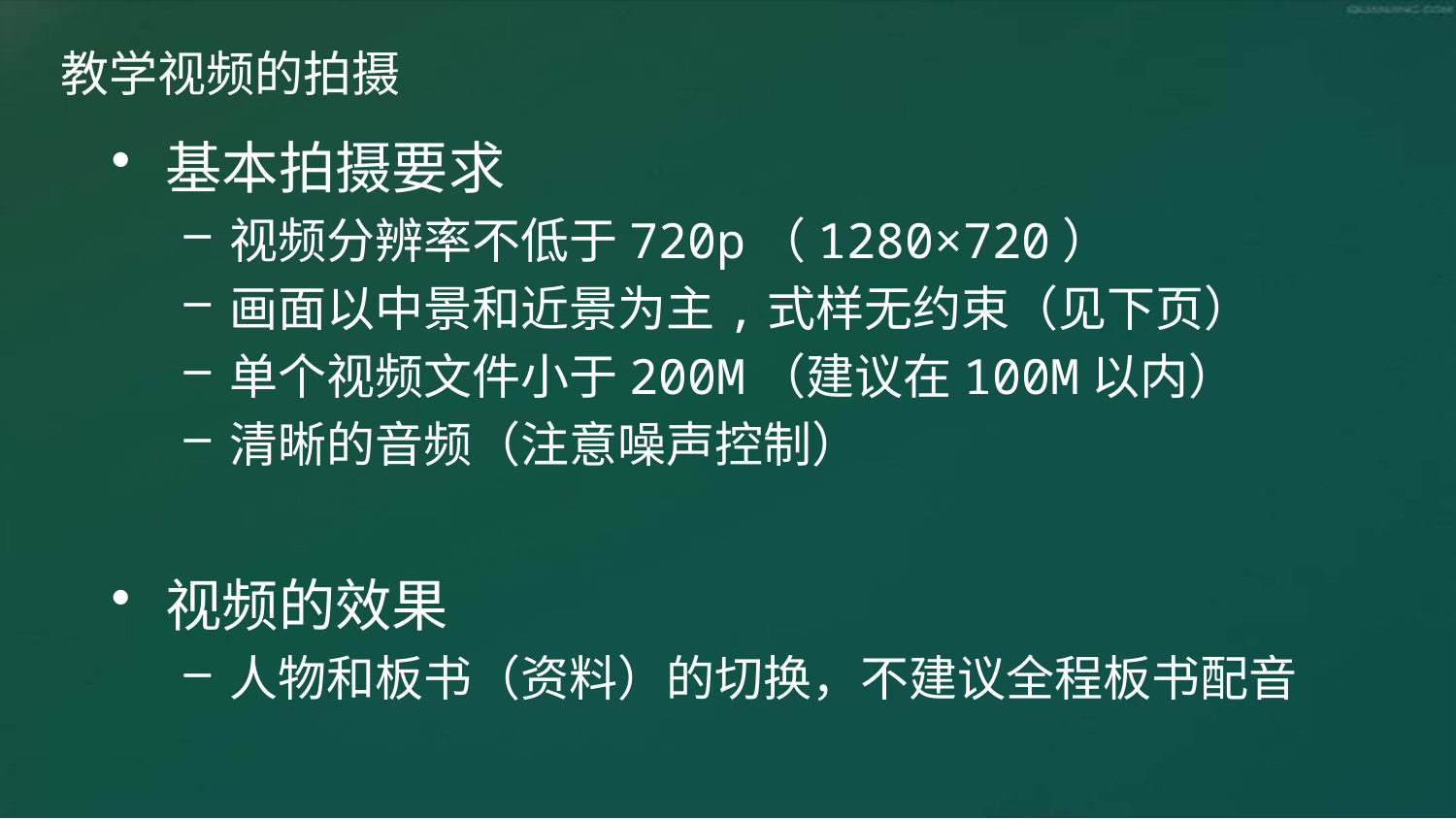

# 教学视频的拍摄
基本拍摄要求
视频分辨率不低于720p（1280×720）
画面以中景和近景为主,式样无约束（见下页）
单个视频文件小于200M（建议在100M以内）
清晰的音频（注意噪声控制）

视频的效果
人物和板书（资料）的切换，不建议全程板书配音